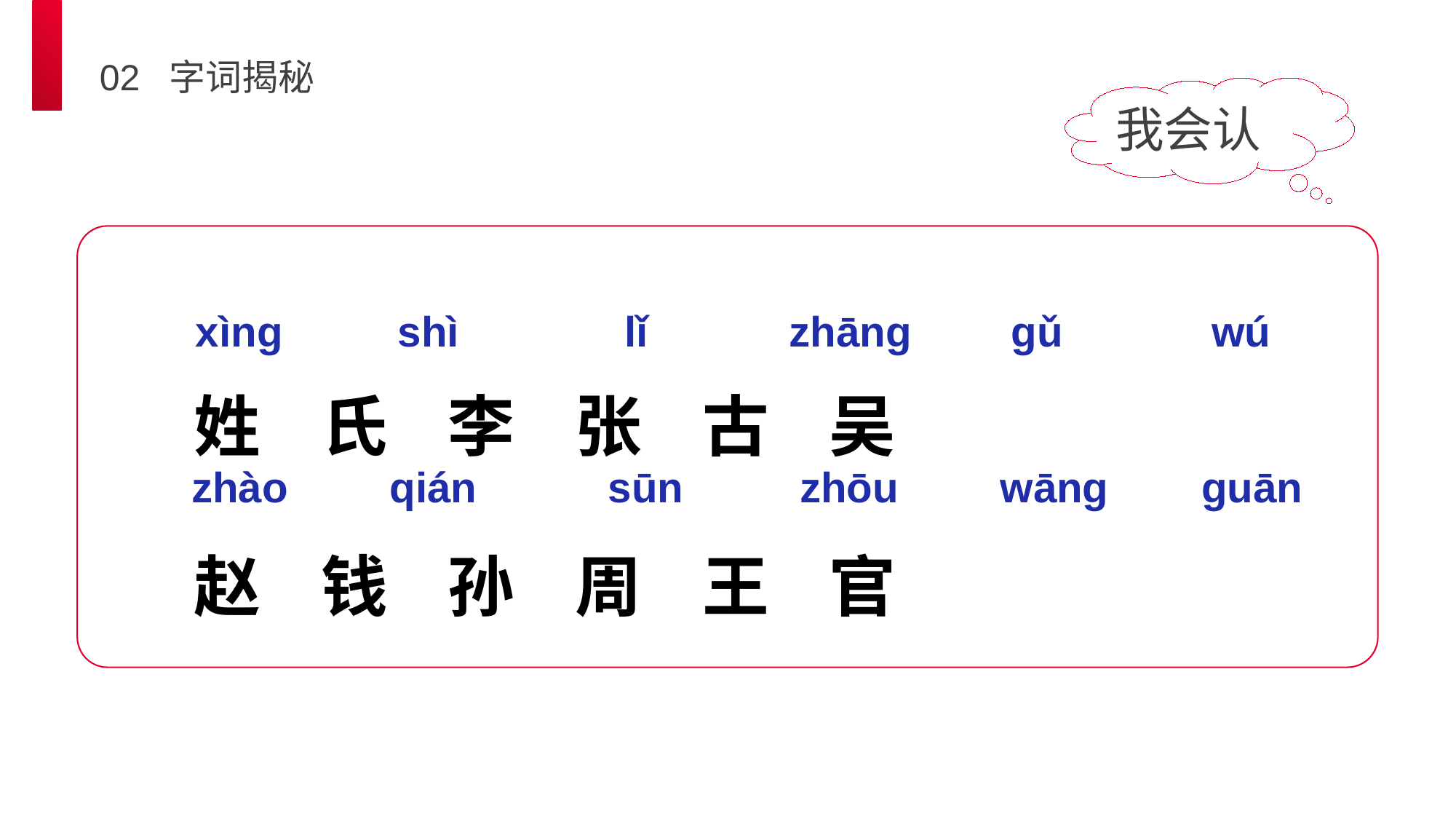

02  字词揭秘
我会认

xìng
姓    氏    李    张    古    吴
赵    钱    孙    周    王    官
shì
zhāng
gǔ
wú
lǐ
zhào
qián
sūn
zhōu
wāng
 guān